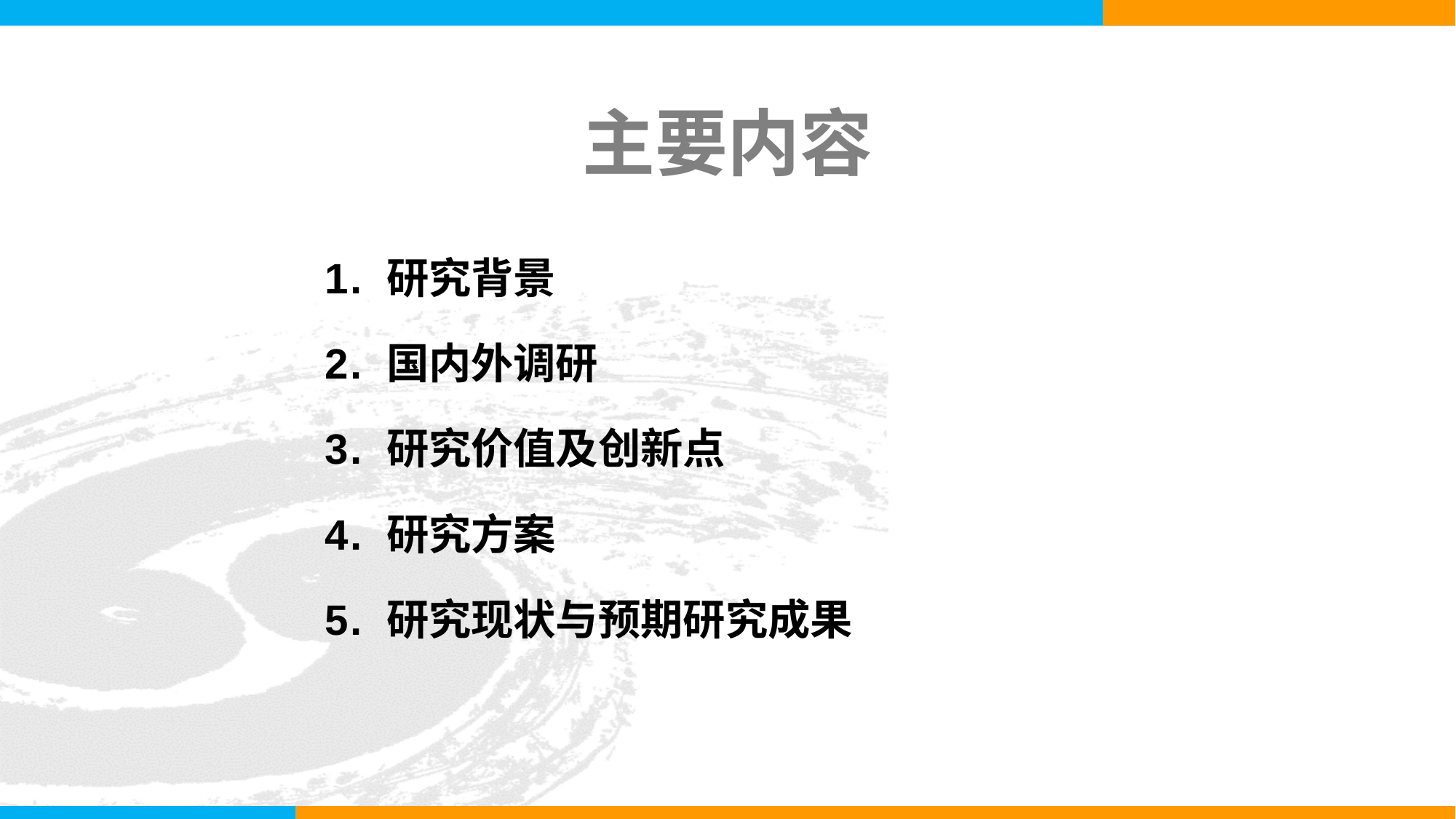

# 主要内容
研究背景
国内外调研
研究价值及创新点
研究方案
研究现状与预期研究成果